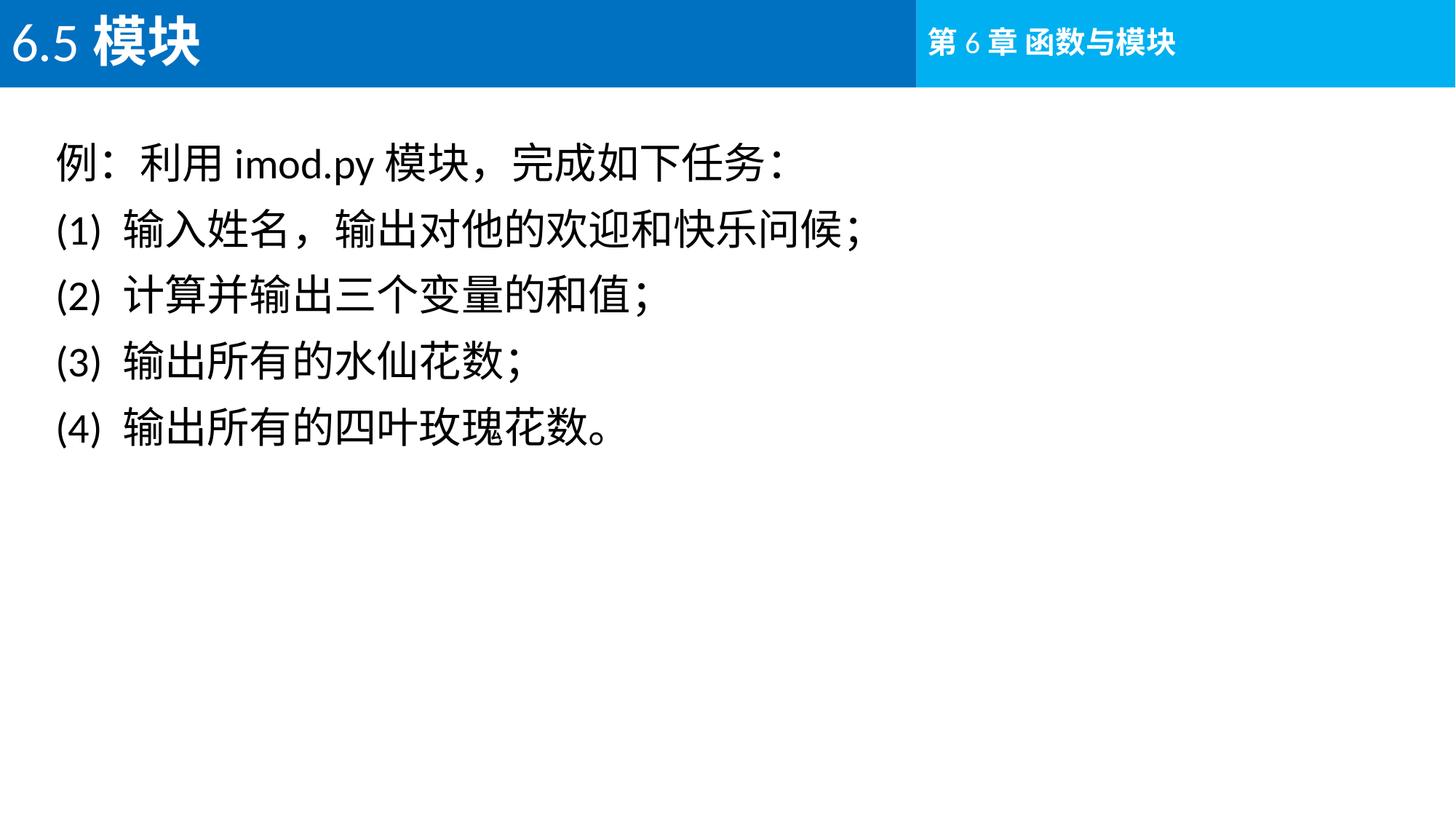

# 6.5模块
例：利用imod.py模块，完成如下任务：
(1) 输入姓名，输出对他的欢迎和快乐问候；
(2) 计算并输出三个变量的和值；
(3) 输出所有的水仙花数；
(4) 输出所有的四叶玫瑰花数。